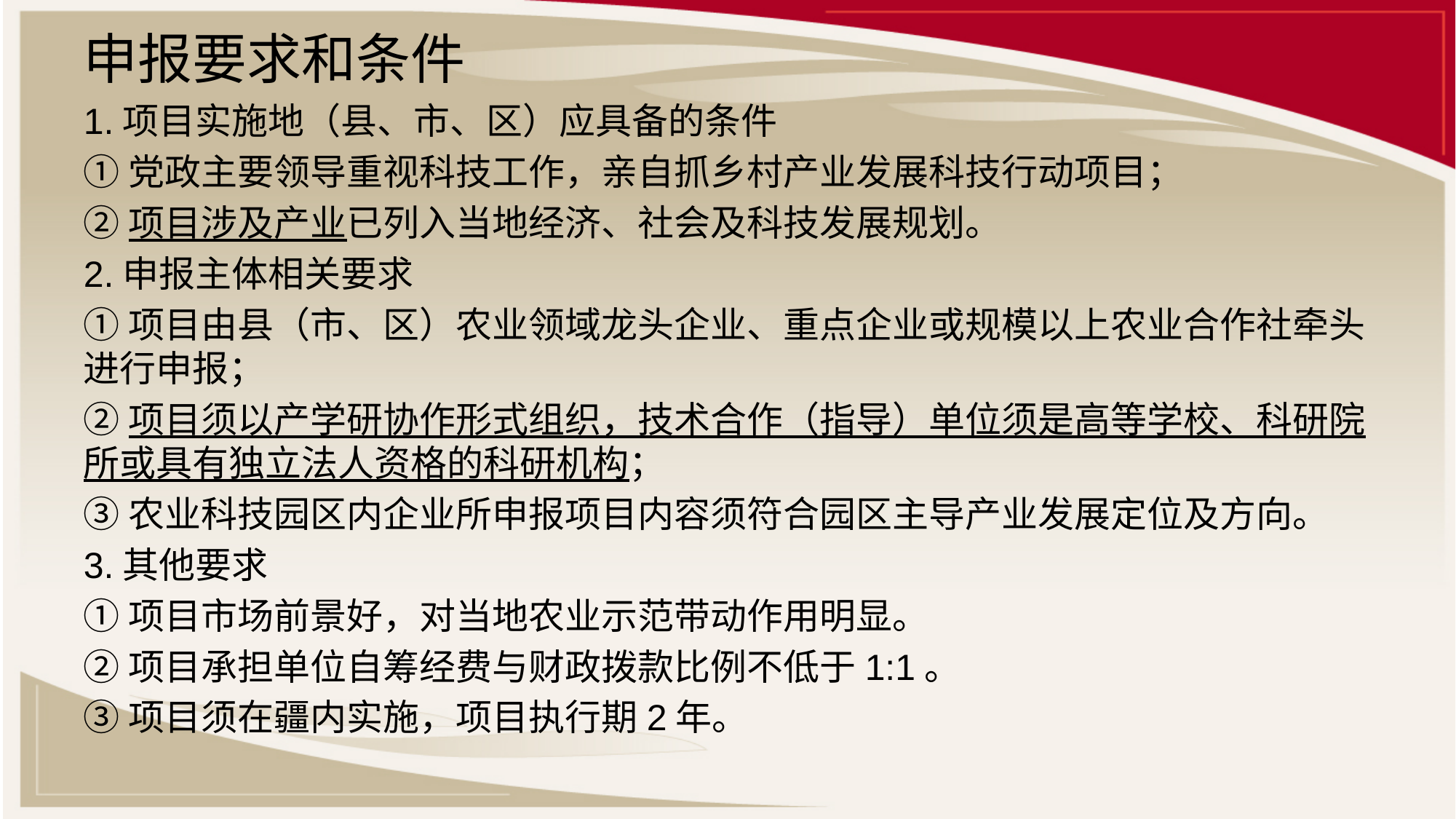

# 申报要求和条件
1.项目实施地（县、市、区）应具备的条件
①党政主要领导重视科技工作，亲自抓乡村产业发展科技行动项目；
②项目涉及产业已列入当地经济、社会及科技发展规划。
2.申报主体相关要求
①项目由县（市、区）农业领域龙头企业、重点企业或规模以上农业合作社牵头进行申报；
②项目须以产学研协作形式组织，技术合作（指导）单位须是高等学校、科研院所或具有独立法人资格的科研机构；
③农业科技园区内企业所申报项目内容须符合园区主导产业发展定位及方向。
3.其他要求
①项目市场前景好，对当地农业示范带动作用明显。
②项目承担单位自筹经费与财政拨款比例不低于1:1。
③项目须在疆内实施，项目执行期2年。